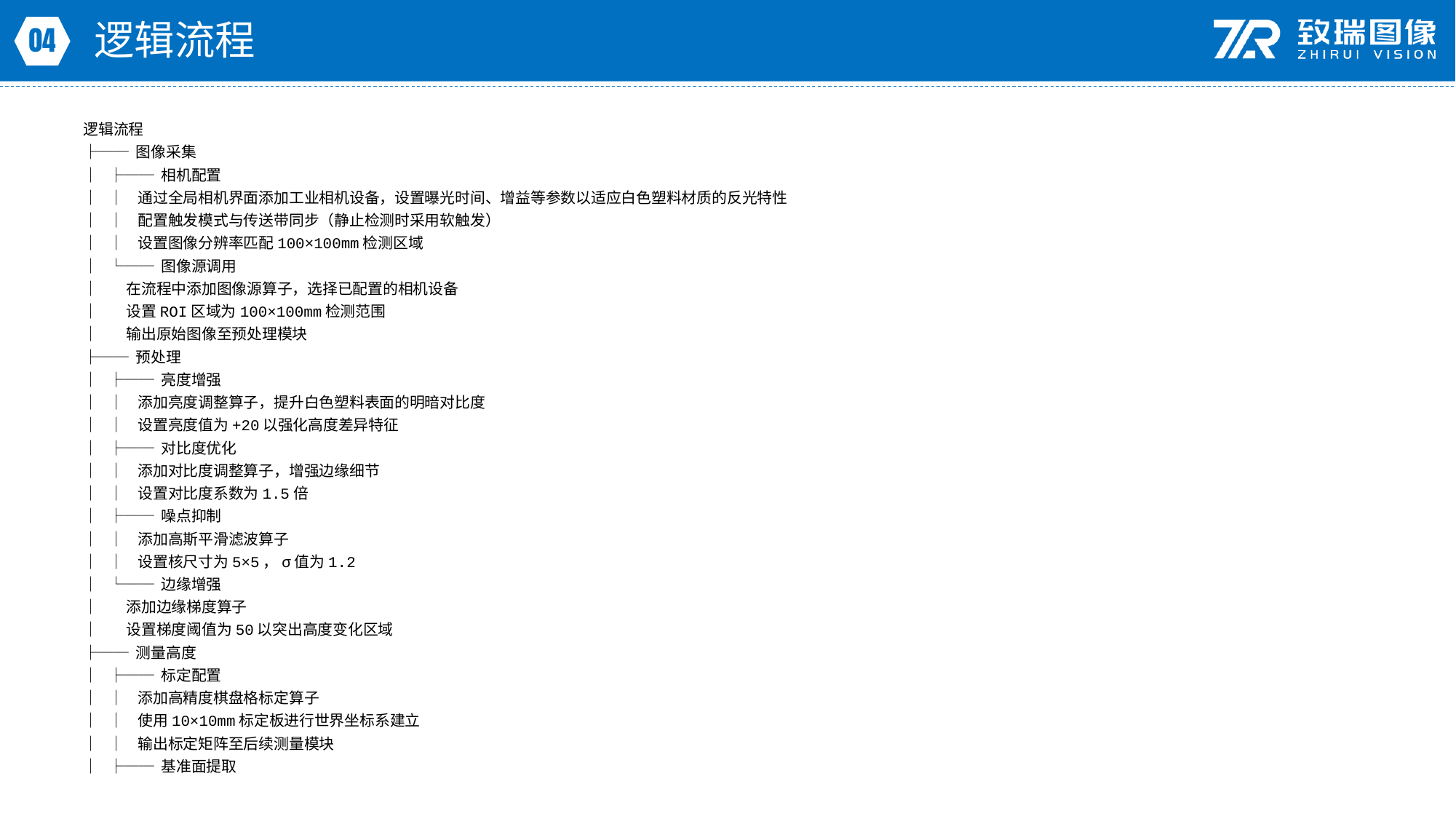

逻辑流程
04

逻辑流程
├── 图像采集
│   ├── 相机配置
│   │   通过全局相机界面添加工业相机设备，设置曝光时间、增益等参数以适应白色塑料材质的反光特性
│   │   配置触发模式与传送带同步（静止检测时采用软触发）
│   │   设置图像分辨率匹配100×100mm检测区域
│   └── 图像源调用
│       在流程中添加图像源算子，选择已配置的相机设备
│       设置ROI区域为100×100mm检测范围
│       输出原始图像至预处理模块
├── 预处理
│   ├── 亮度增强
│   │   添加亮度调整算子，提升白色塑料表面的明暗对比度
│   │   设置亮度值为+20以强化高度差异特征
│   ├── 对比度优化
│   │   添加对比度调整算子，增强边缘细节
│   │   设置对比度系数为1.5倍
│   ├── 噪点抑制
│   │   添加高斯平滑滤波算子
│   │   设置核尺寸为5×5，σ值为1.2
│   └── 边缘增强
│       添加边缘梯度算子
│       设置梯度阈值为50以突出高度变化区域
├── 测量高度
│   ├── 标定配置
│   │   添加高精度棋盘格标定算子
│   │   使用10×10mm标定板进行世界坐标系建立
│   │   输出标定矩阵至后续测量模块
│   ├── 基准面提取